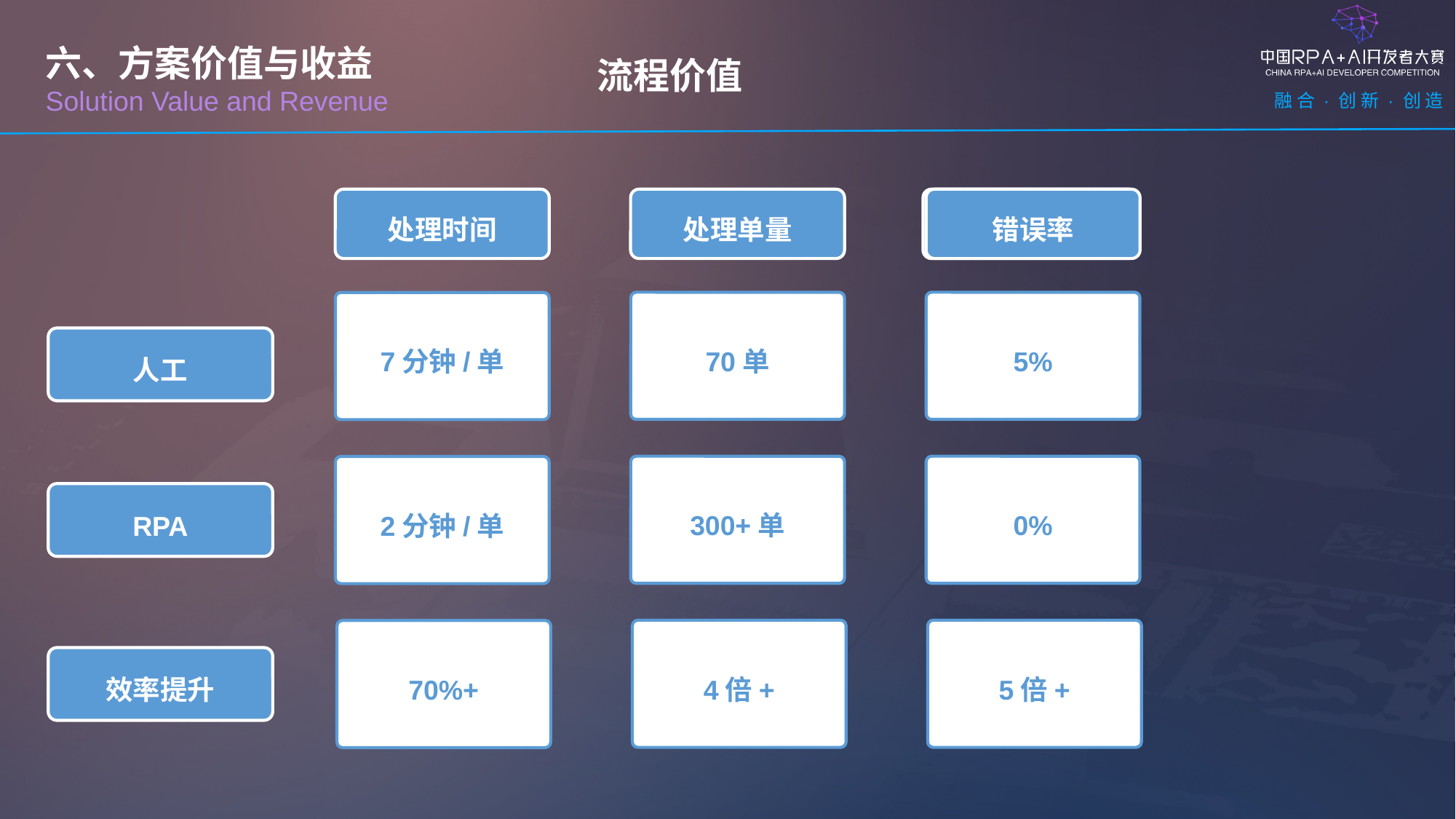

六、方案价值与收益
Solution Value and Revenue
流程价值
处理时间
处理单量
LOREM
错误率
70单
5%
7分钟/单
人工
300+单
0%
2分钟/单
RPA
4倍+
5倍+
70%+
效率提升